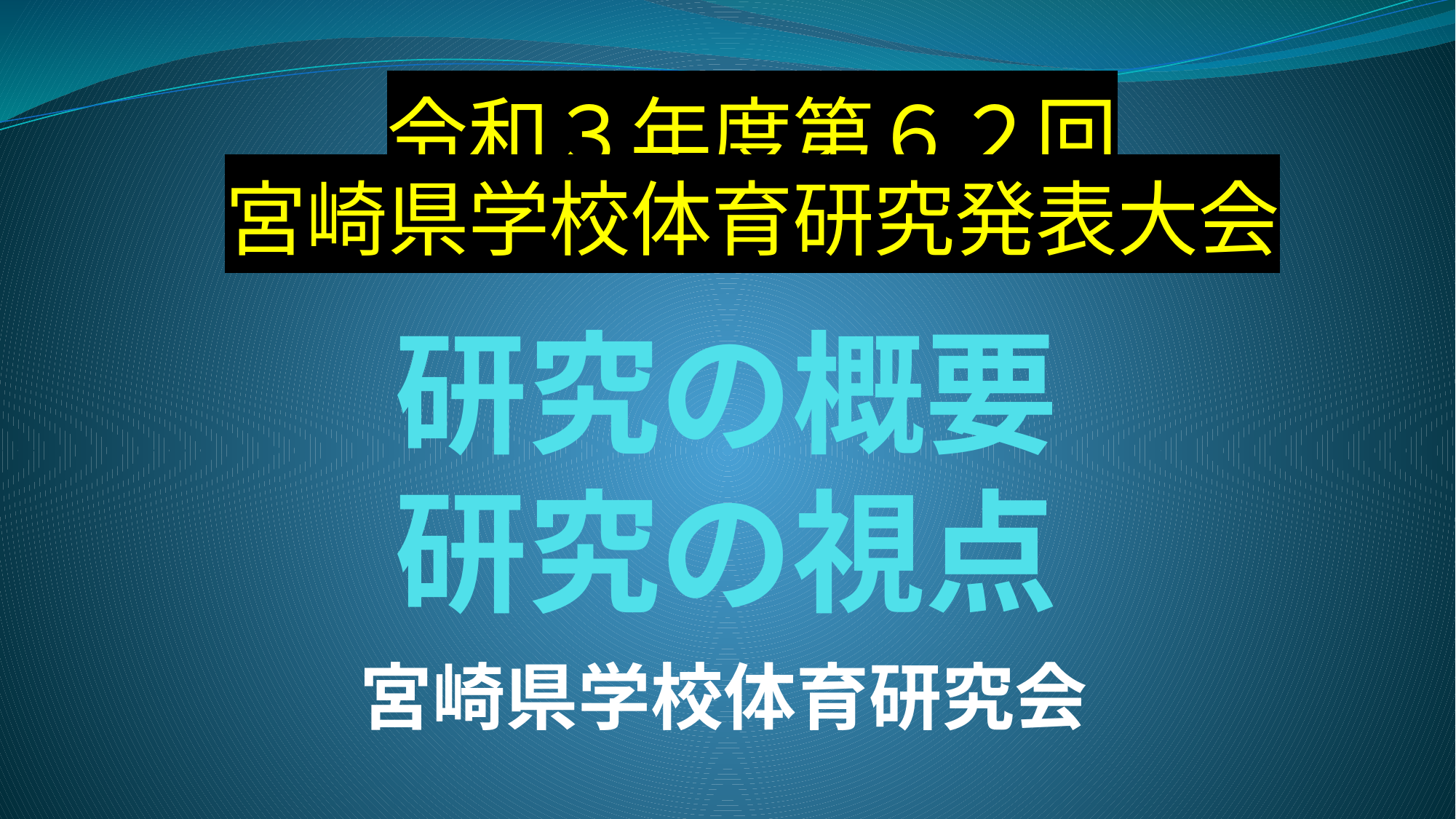

令和３年度第６２回
宮崎県学校体育研究発表大会

# 研究の概要 研究の視点
宮崎県学校体育研究会